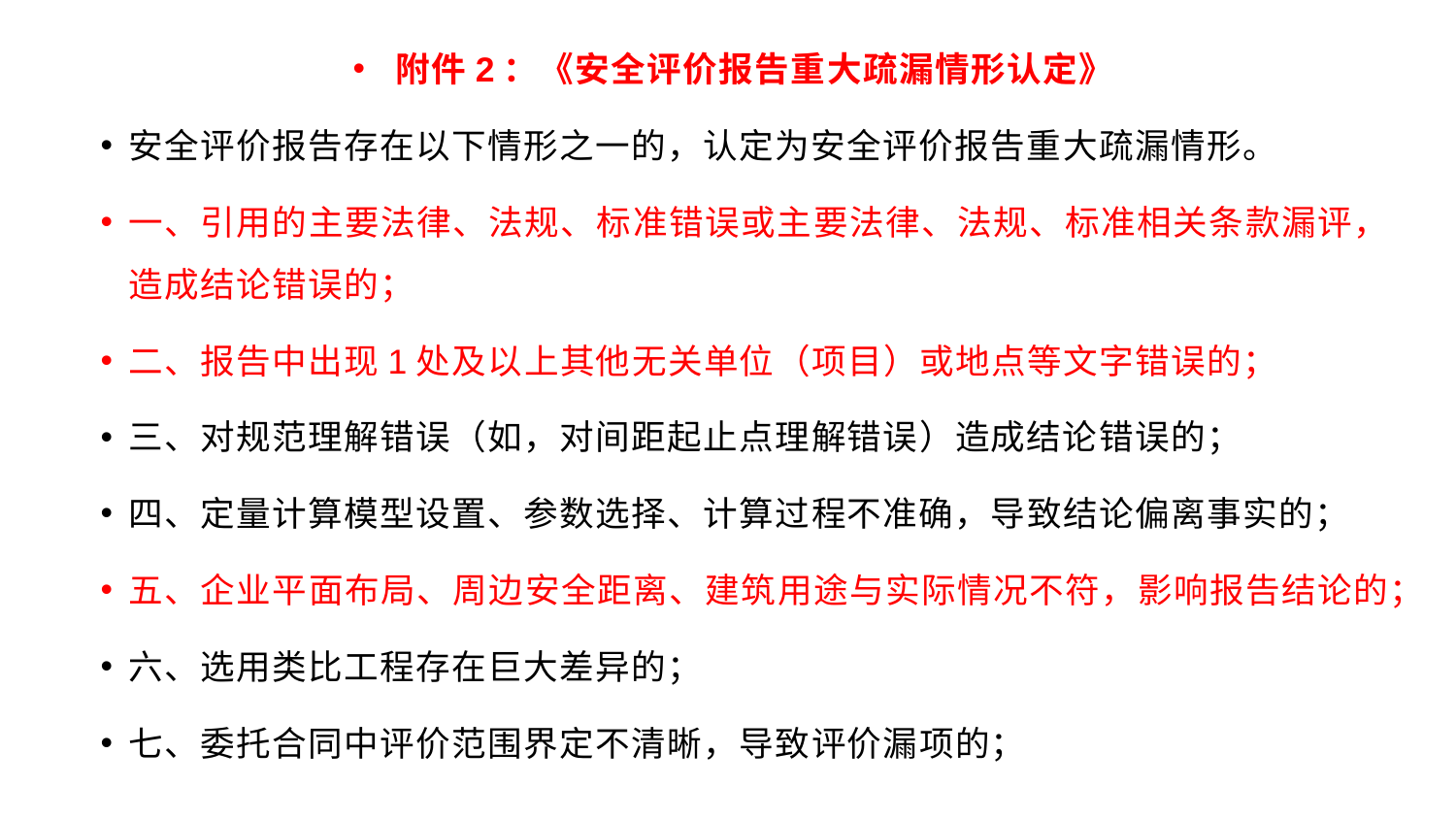

附件2：《安全评价报告重大疏漏情形认定》
安全评价报告存在以下情形之一的，认定为安全评价报告重大疏漏情形。
一、引用的主要法律、法规、标准错误或主要法律、法规、标准相关条款漏评，造成结论错误的；
二、报告中出现1处及以上其他无关单位（项目）或地点等文字错误的；
三、对规范理解错误（如，对间距起止点理解错误）造成结论错误的；
四、定量计算模型设置、参数选择、计算过程不准确，导致结论偏离事实的；
五、企业平面布局、周边安全距离、建筑用途与实际情况不符，影响报告结论的；
六、选用类比工程存在巨大差异的；
七、委托合同中评价范围界定不清晰，导致评价漏项的；